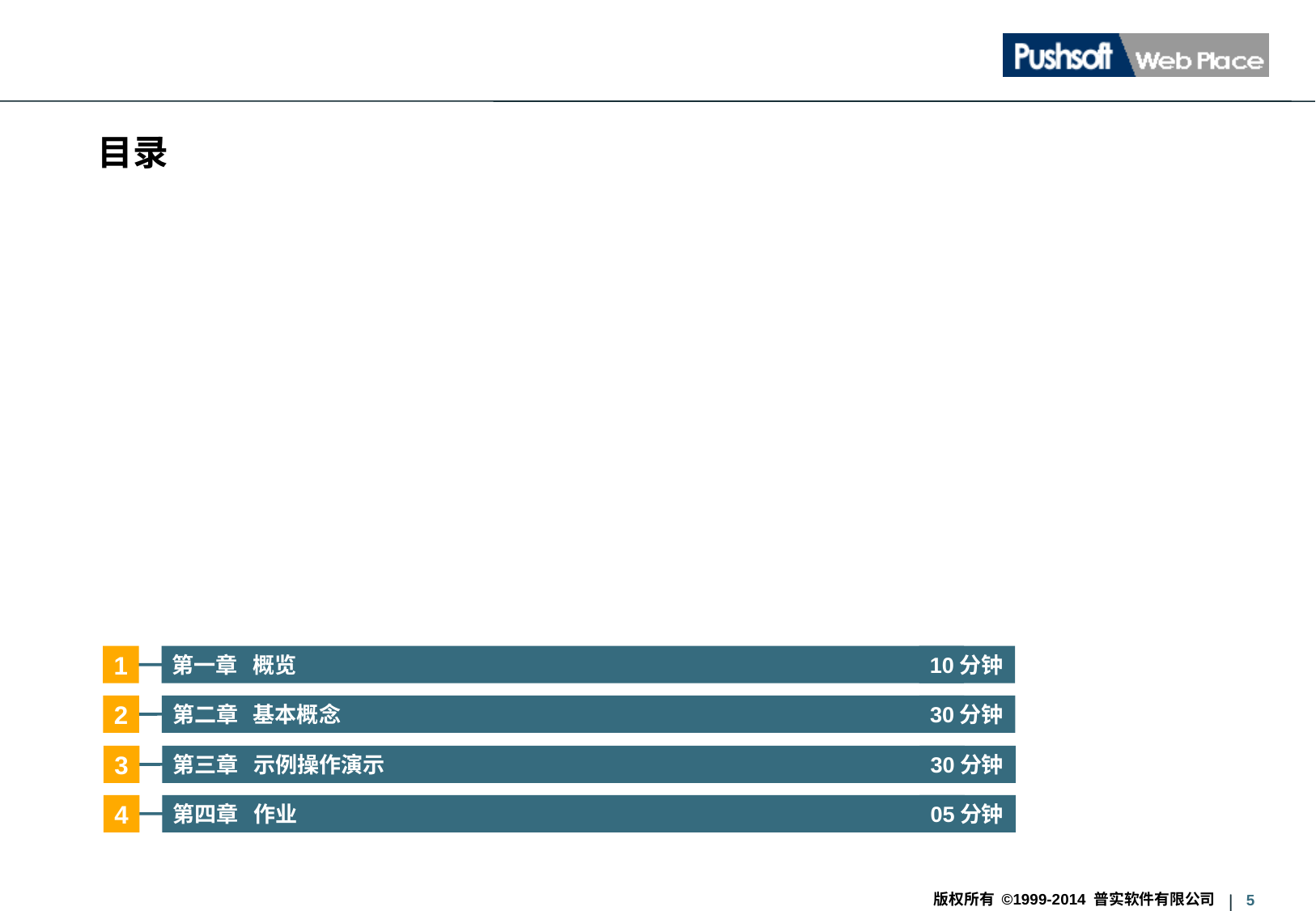

目录
1

第一章   概览
10分钟

2

第二章   基本概念
30分钟

3

第三章   示例操作演示
30分钟

4

第四章   作业
05分钟

版权所有 ©1999-2014 普实软件有限公司
5